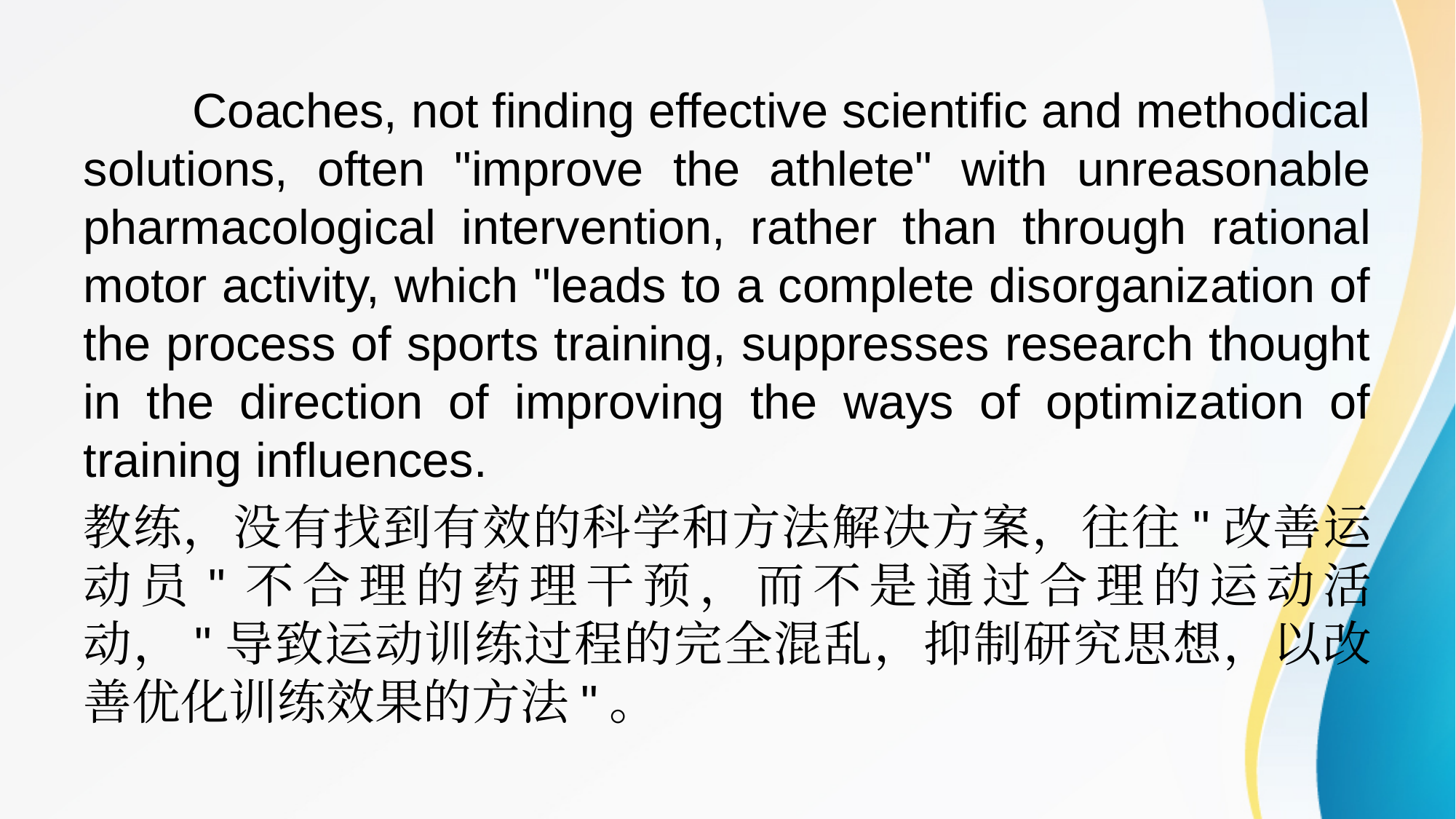

Coaches, not finding effective scientific and methodical solutions, often "improve the athlete" with unreasonable pharmacological intervention, rather than through rational motor activity, which "leads to a complete disorganization of the process of sports training, suppresses research thought in the direction of improving the ways of optimization of training influences.
教练，没有找到有效的科学和方法解决方案，往往"改善运动员"不合理的药理干预，而不是通过合理的运动活动，"导致运动训练过程的完全混乱，抑制研究思想，以改善优化训练效果的方法"。